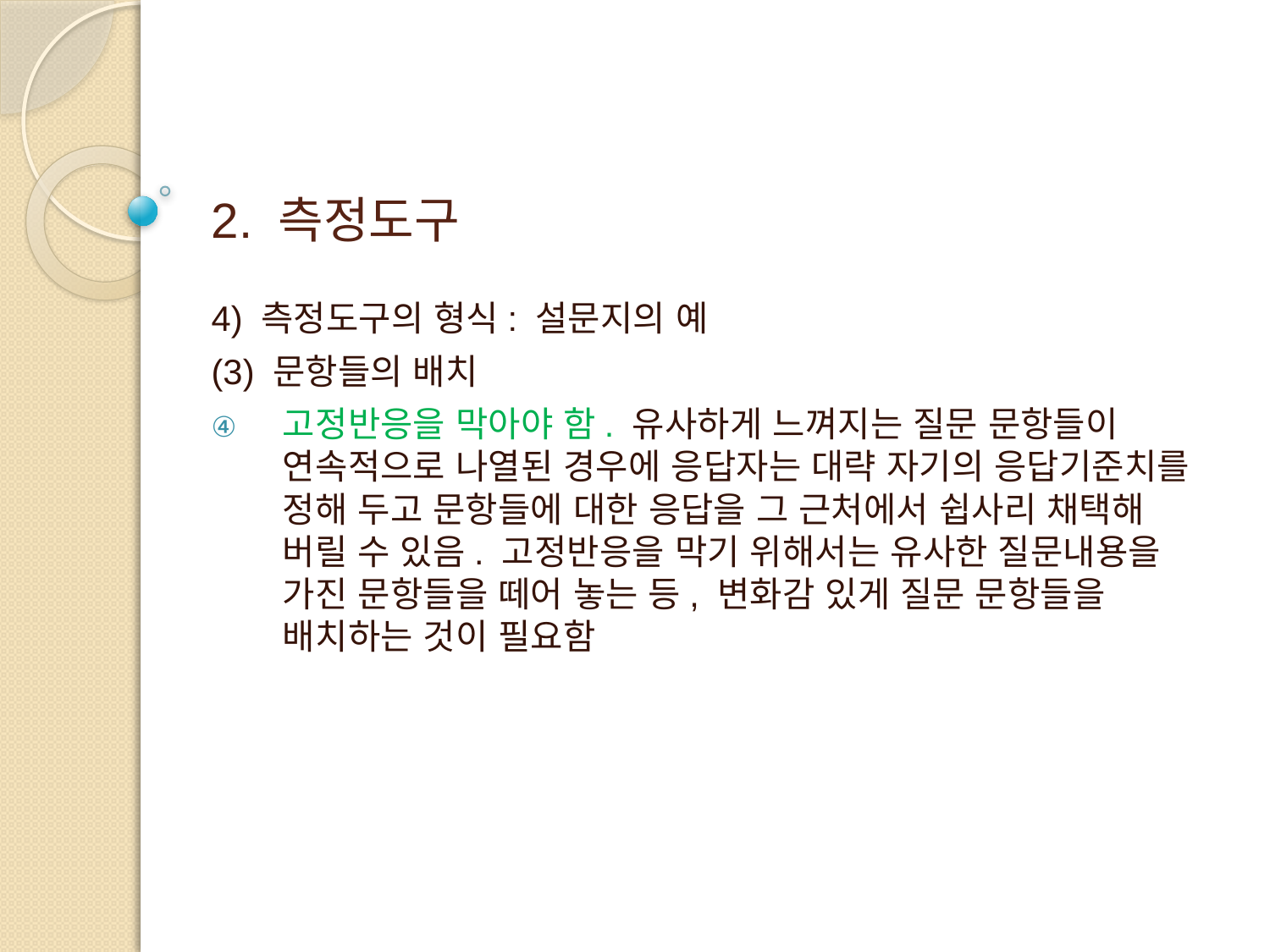

# 2. 측정도구
4) 측정도구의 형식: 설문지의 예
(3) 문항들의 배치
고정반응을 막아야 함. 유사하게 느껴지는 질문 문항들이 연속적으로 나열된 경우에 응답자는 대략 자기의 응답기준치를 정해 두고 문항들에 대한 응답을 그 근처에서 쉽사리 채택해 버릴 수 있음. 고정반응을 막기 위해서는 유사한 질문내용을 가진 문항들을 떼어 놓는 등, 변화감 있게 질문 문항들을 배치하는 것이 필요함